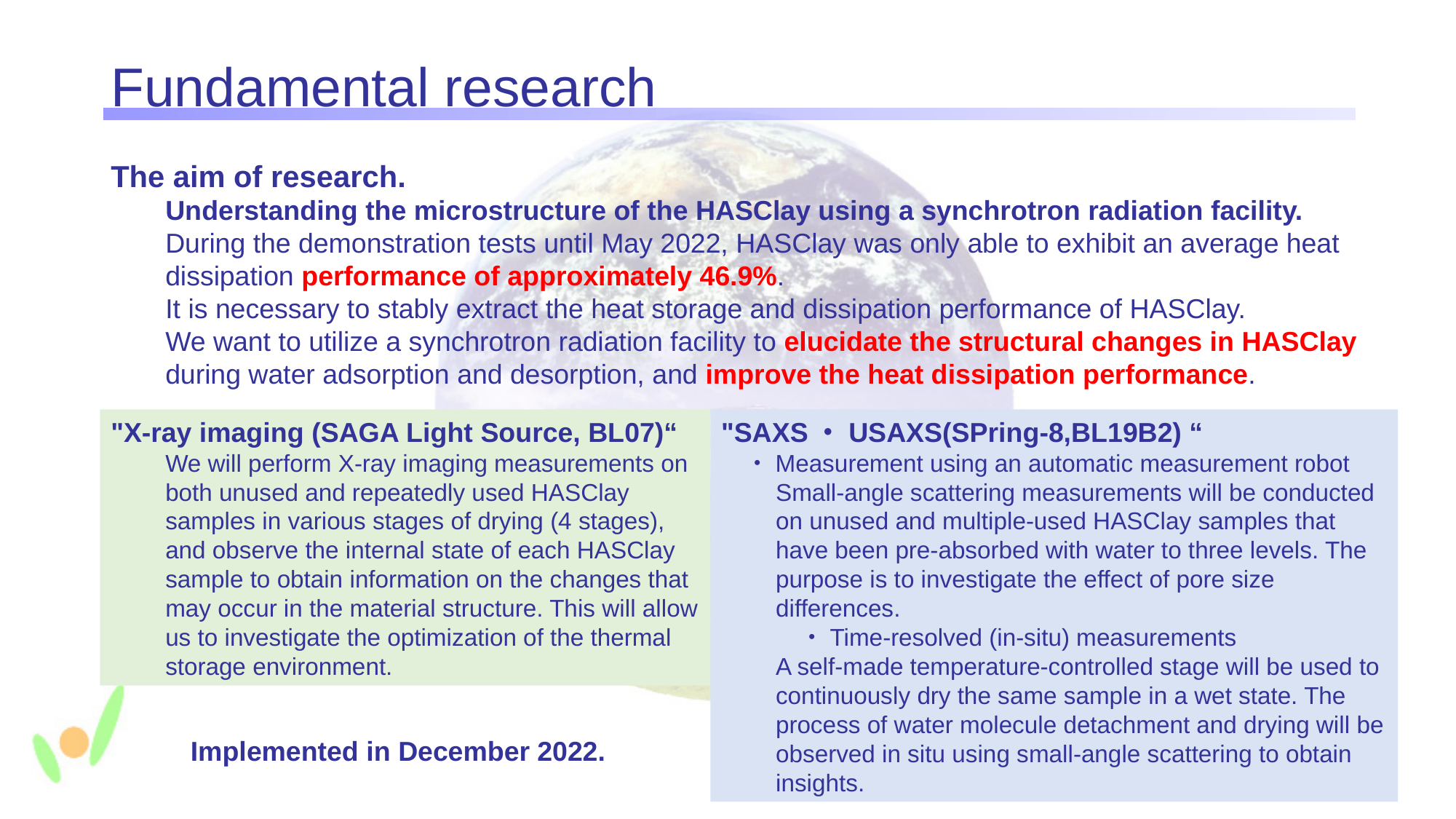

# Fundamental research
The aim of research.
Understanding the microstructure of the HASClay using a synchrotron radiation facility.
During the demonstration tests until May 2022, HASClay was only able to exhibit an average heat dissipation performance of approximately 46.9%.
It is necessary to stably extract the heat storage and dissipation performance of HASClay.
We want to utilize a synchrotron radiation facility to elucidate the structural changes in HASClay during water adsorption and desorption, and improve the heat dissipation performance.
"X-ray imaging (SAGA Light Source, BL07)“
We will perform X-ray imaging measurements on both unused and repeatedly used HASClay samples in various stages of drying (4 stages), and observe the internal state of each HASClay sample to obtain information on the changes that may occur in the material structure. This will allow us to investigate the optimization of the thermal storage environment.
"SAXS・USAXS(SPring-8,BL19B2) “
　・Measurement using an automatic measurement robot
Small-angle scattering measurements will be conducted on unused and multiple-used HASClay samples that have been pre-absorbed with water to three levels. The purpose is to investigate the effect of pore size differences.
　・Time-resolved (in-situ) measurements
A self-made temperature-controlled stage will be used to continuously dry the same sample in a wet state. The process of water molecule detachment and drying will be observed in situ using small-angle scattering to obtain insights.
Implemented in December 2022.
10